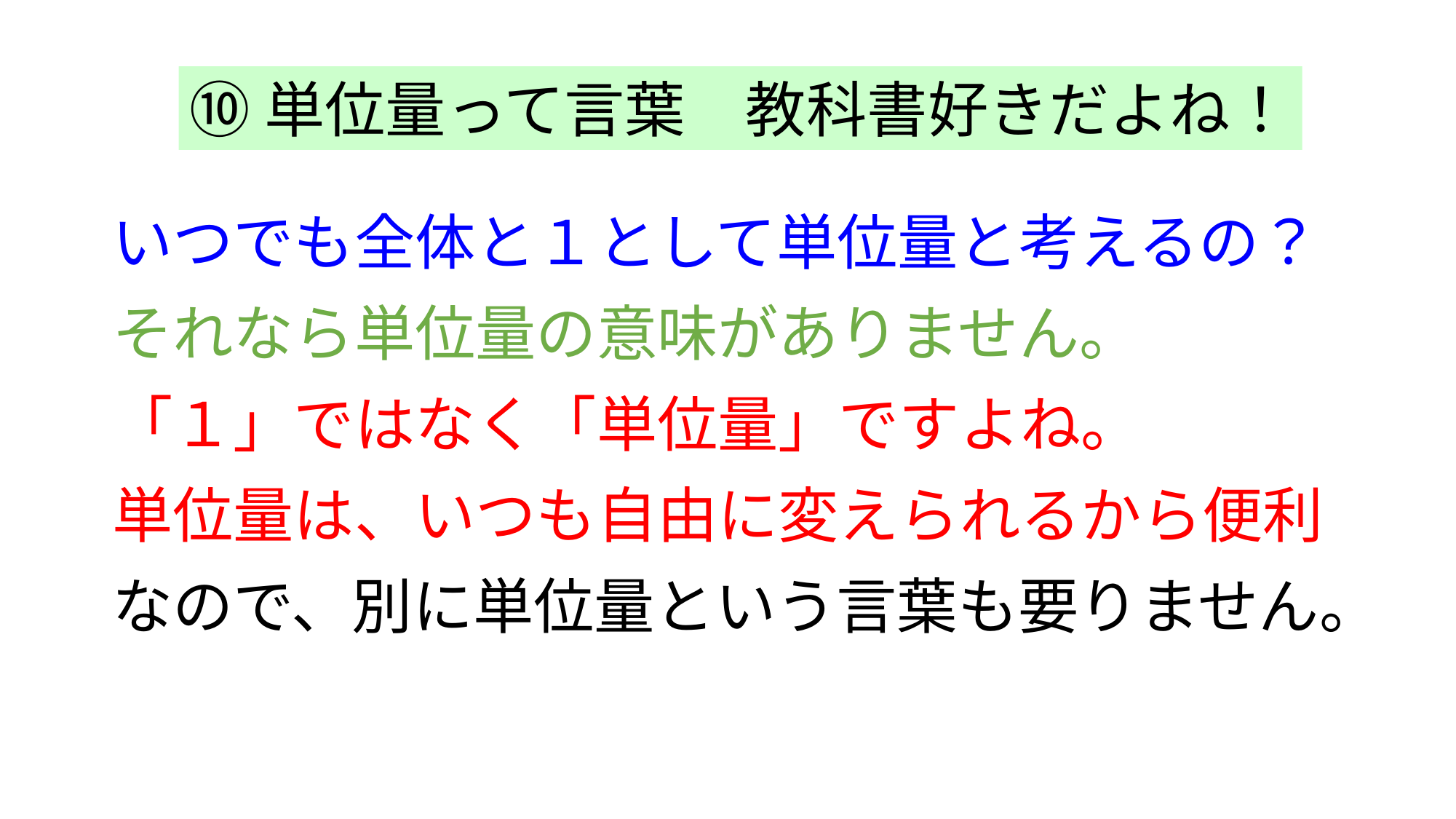

⑩単位量って言葉　教科書好きだよね！
いつでも全体と１として単位量と考えるの？
それなら単位量の意味がありません。
「１」ではなく「単位量」ですよね。
単位量は、いつも自由に変えられるから便利なので、別に単位量という言葉も要りません。